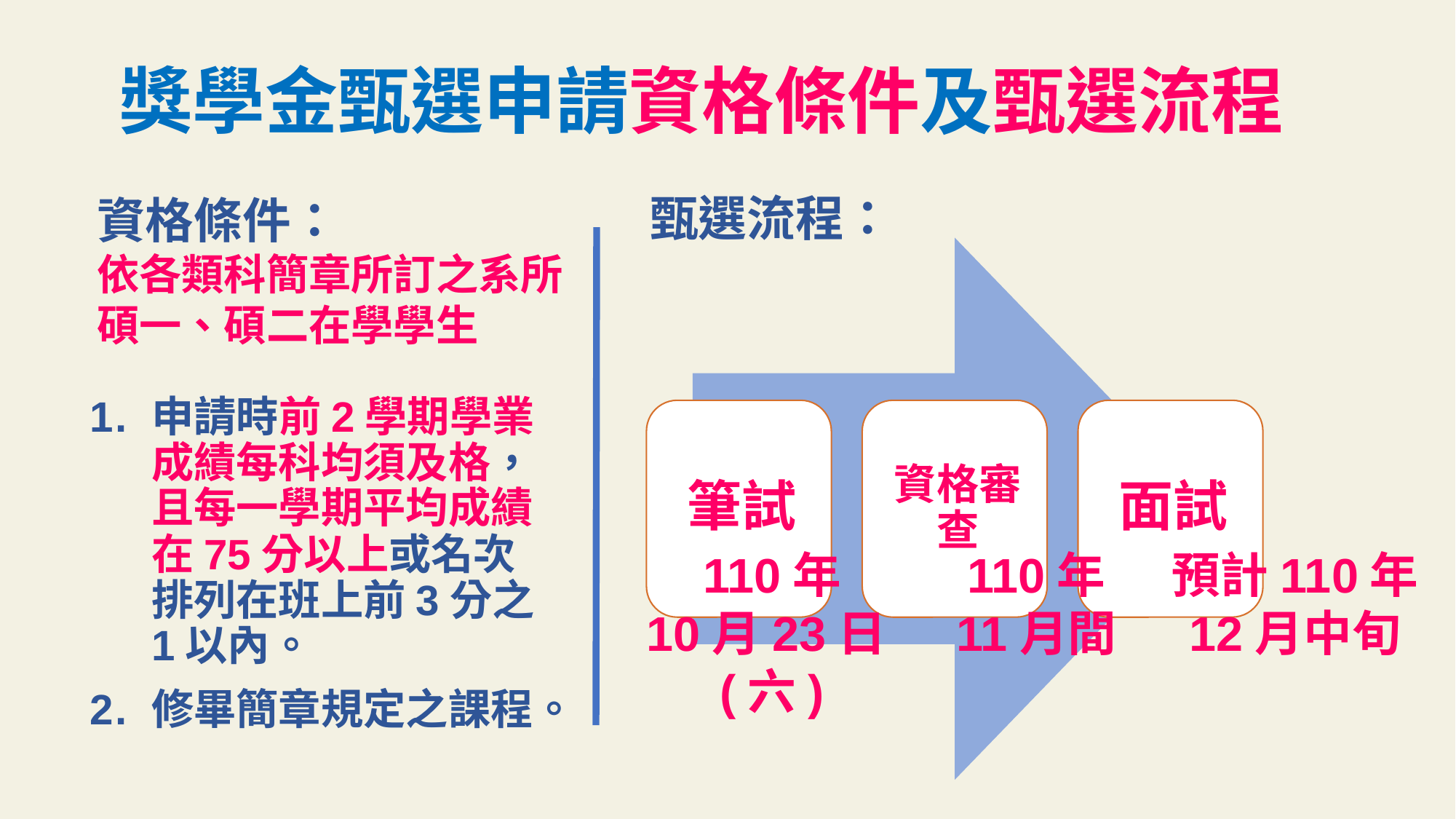

獎學金甄選申請資格條件及甄選流程
甄選流程：
資格條件：
依各類科簡章所訂之系所
碩一、碩二在學學生
筆試
資格審查
面試
110年
10月23日(六)
預計110年
12月中旬
申請時前2學期學業成績每科均須及格，且每一學期平均成績在75分以上或名次排列在班上前3分之1以內。
修畢簡章規定之課程。
110年
11月間